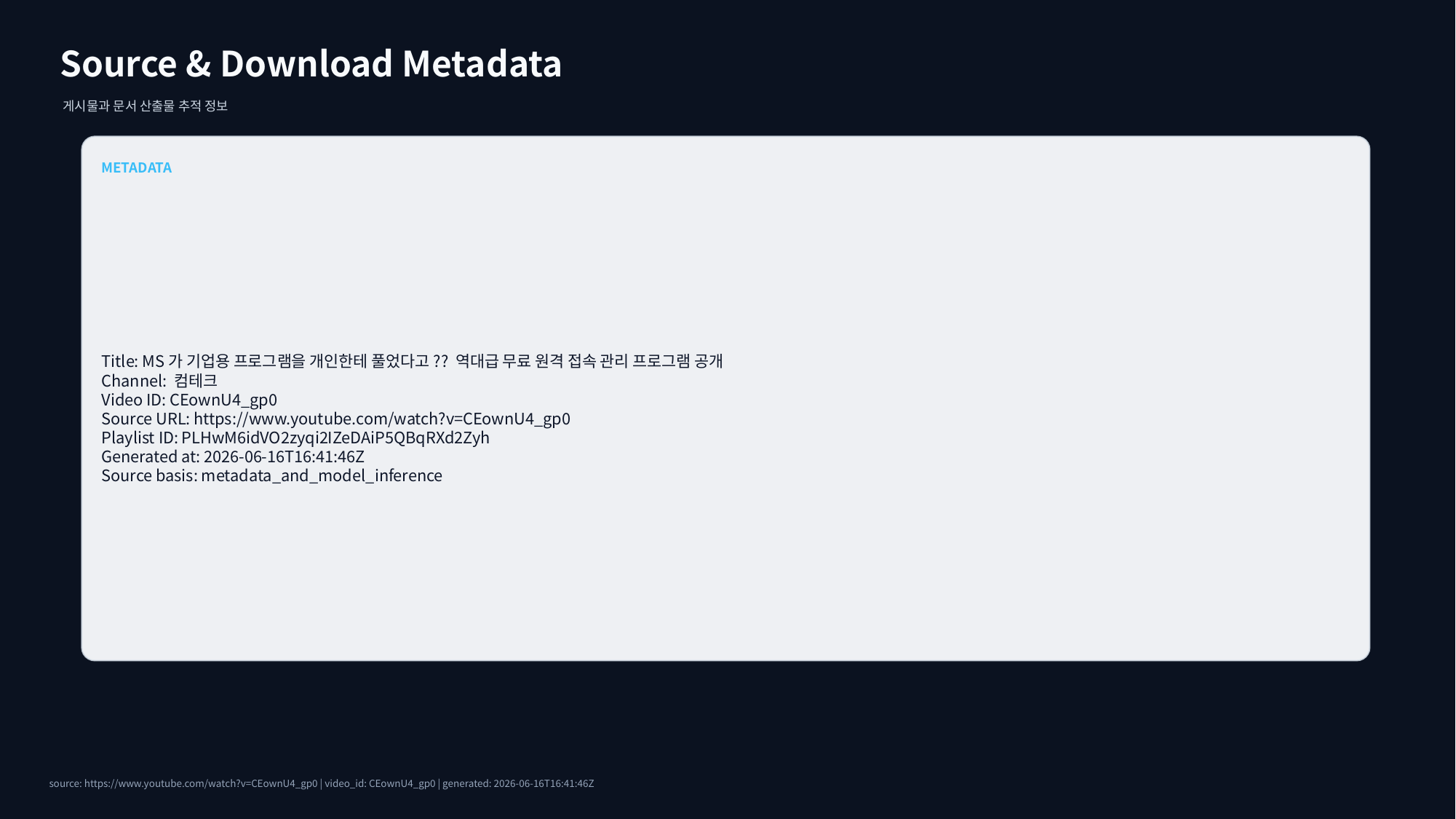

Source & Download Metadata
게시물과 문서 산출물 추적 정보

METADATA
Title: MS가 기업용 프로그램을 개인한테 풀었다고?? 역대급 무료 원격 접속 관리 프로그램 공개
Channel: 컴테크
Video ID: CEownU4_gp0
Source URL: https://www.youtube.com/watch?v=CEownU4_gp0
Playlist ID: PLHwM6idVO2zyqi2IZeDAiP5QBqRXd2Zyh
Generated at: 2026-06-16T16:41:46Z
Source basis: metadata_and_model_inference
source: https://www.youtube.com/watch?v=CEownU4_gp0 | video_id: CEownU4_gp0 | generated: 2026-06-16T16:41:46Z